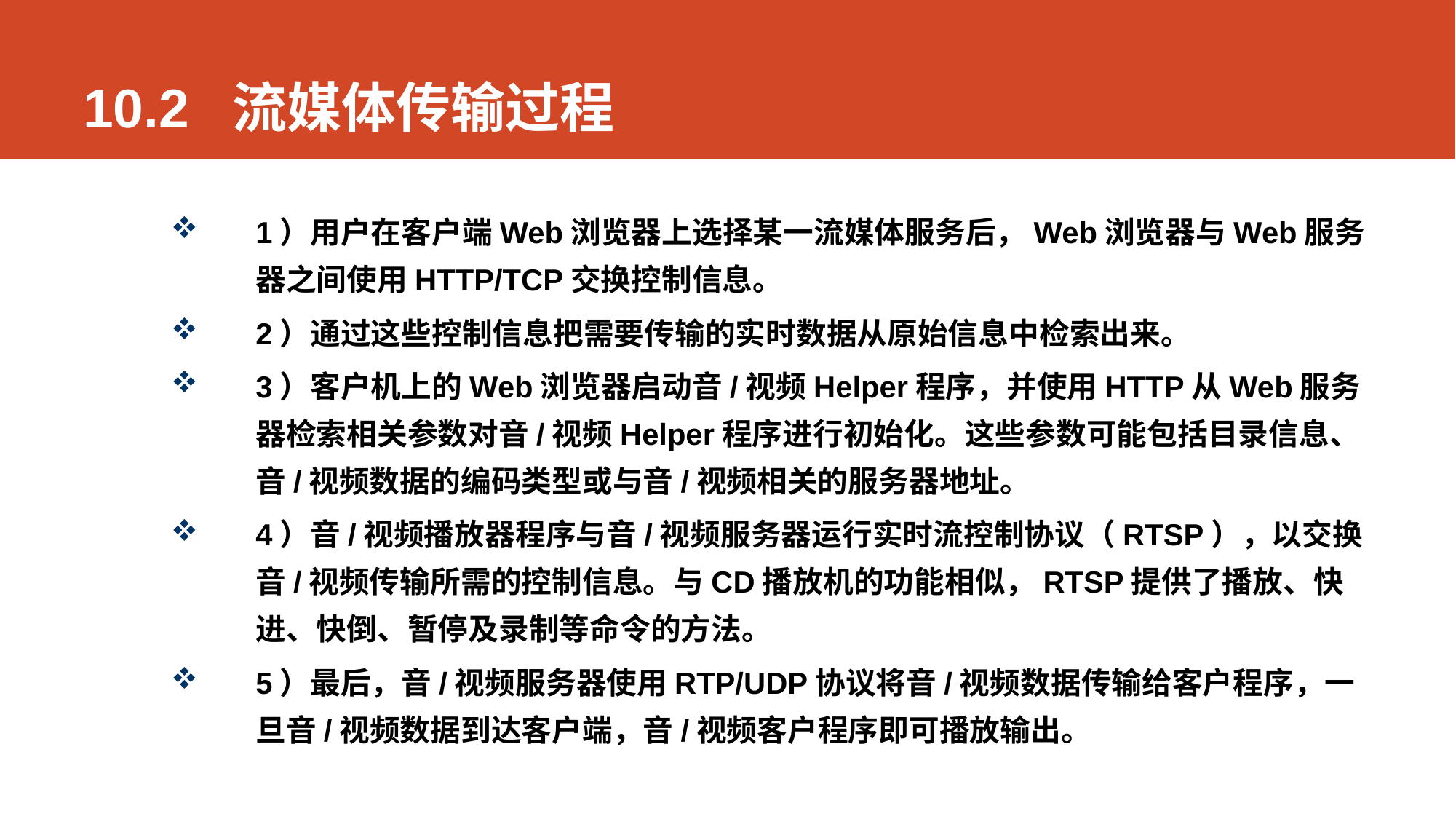

# 10.2  流媒体传输过程
1）用户在客户端Web浏览器上选择某一流媒体服务后，Web浏览器与Web服务器之间使用HTTP/TCP交换控制信息。
2）通过这些控制信息把需要传输的实时数据从原始信息中检索出来。
3）客户机上的Web浏览器启动音/视频Helper程序，并使用HTTP从Web服务器检索相关参数对音/视频Helper程序进行初始化。这些参数可能包括目录信息、音/视频数据的编码类型或与音/视频相关的服务器地址。
4）音/视频播放器程序与音/视频服务器运行实时流控制协议（RTSP），以交换音/视频传输所需的控制信息。与CD播放机的功能相似，RTSP提供了播放、快进、快倒、暂停及录制等命令的方法。
5）最后，音/视频服务器使用RTP/UDP协议将音/视频数据传输给客户程序，一旦音/视频数据到达客户端，音/视频客户程序即可播放输出。